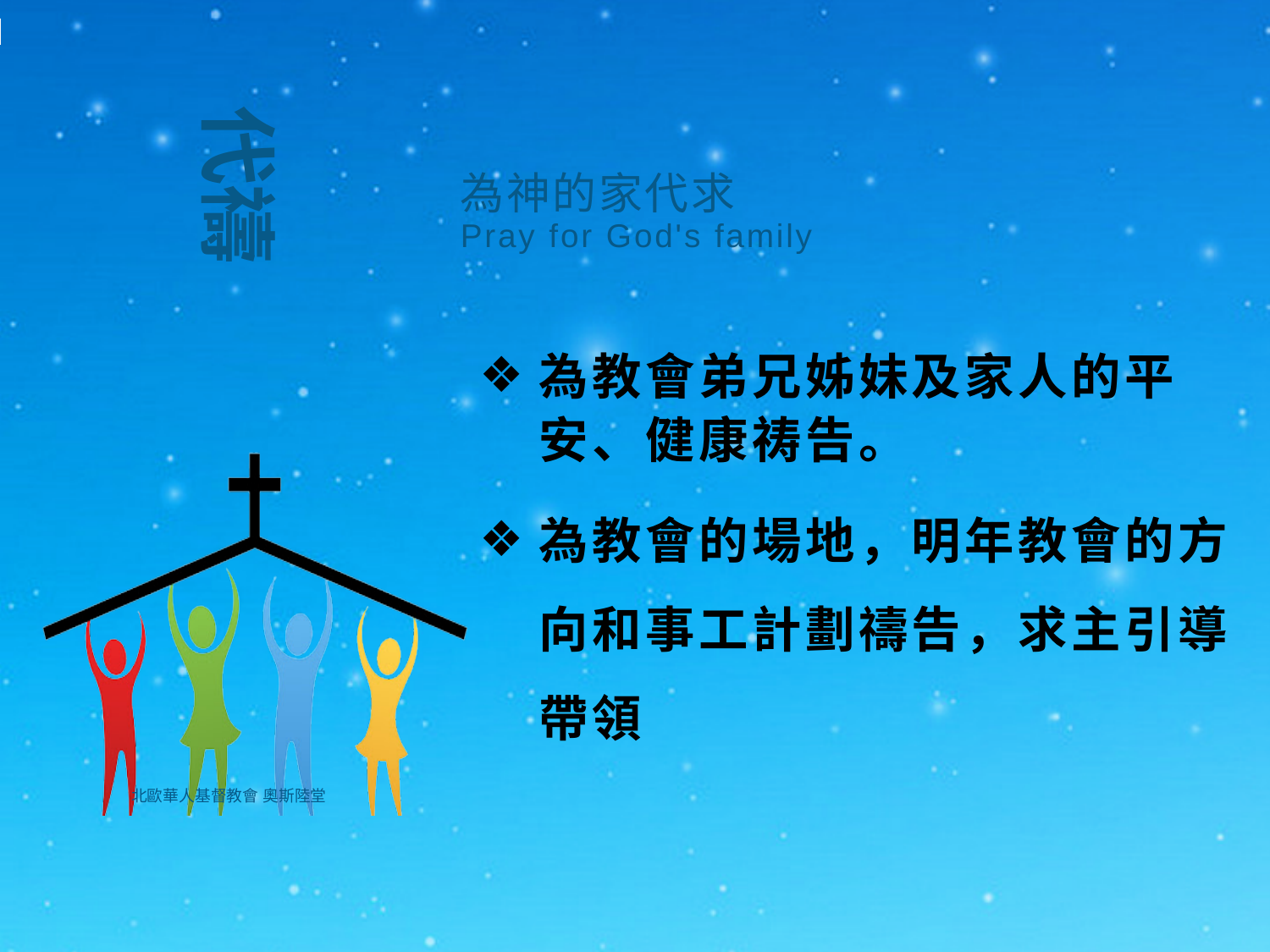

# 為神的家代求 Pray for God's family
為教會弟兄姊妹及家人的平安、健康祷告。
為教會的場地，明年教會的方向和事工計劃禱告，求主引導帶領
北歐華人基督教會 奧斯陸堂